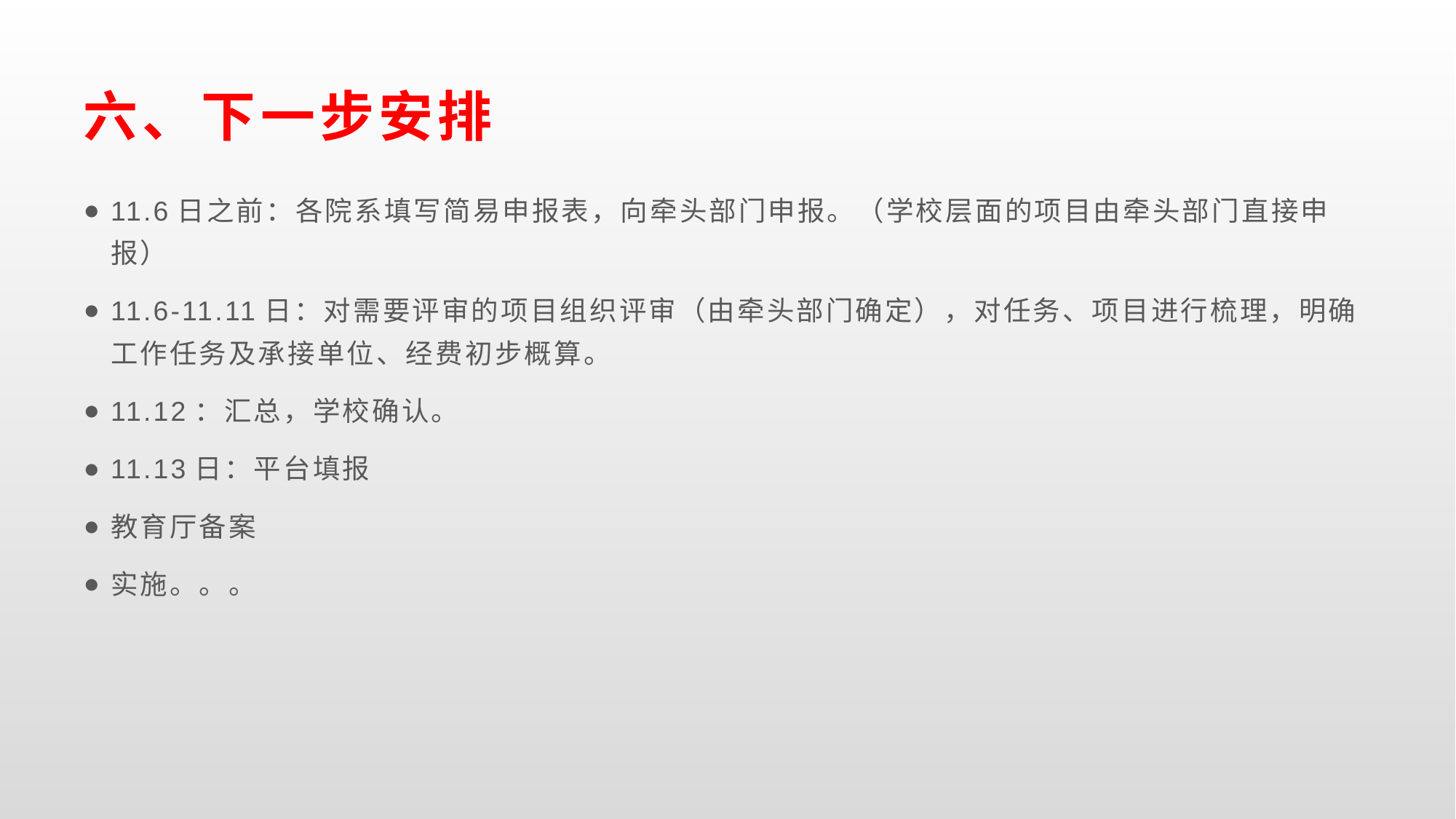

# 六、下一步安排
11.6日之前：各院系填写简易申报表，向牵头部门申报。（学校层面的项目由牵头部门直接申报）
11.6-11.11日：对需要评审的项目组织评审（由牵头部门确定），对任务、项目进行梳理，明确工作任务及承接单位、经费初步概算。
11.12：汇总，学校确认。
11.13日：平台填报
教育厅备案
实施。。。